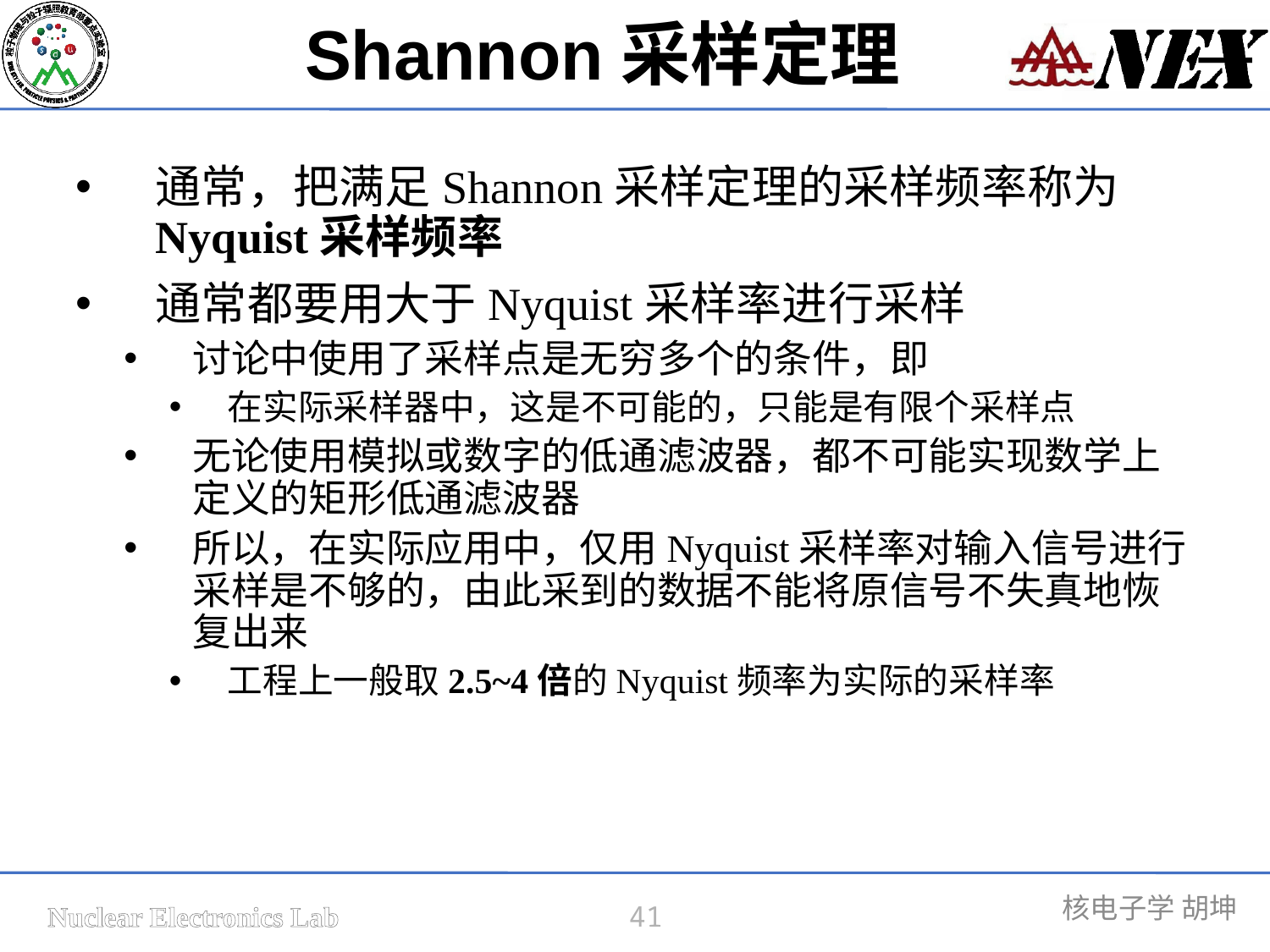

Shannon采样定理
通常，把满足Shannon采样定理的采样频率称为Nyquist采样频率
通常都要用大于Nyquist采样率进行采样
讨论中使用了采样点是无穷多个的条件，即
在实际采样器中，这是不可能的，只能是有限个采样点
无论使用模拟或数字的低通滤波器，都不可能实现数学上定义的矩形低通滤波器
所以，在实际应用中，仅用Nyquist采样率对输入信号进行采样是不够的，由此采到的数据不能将原信号不失真地恢复出来
工程上一般取2.5~4倍的Nyquist频率为实际的采样率
41